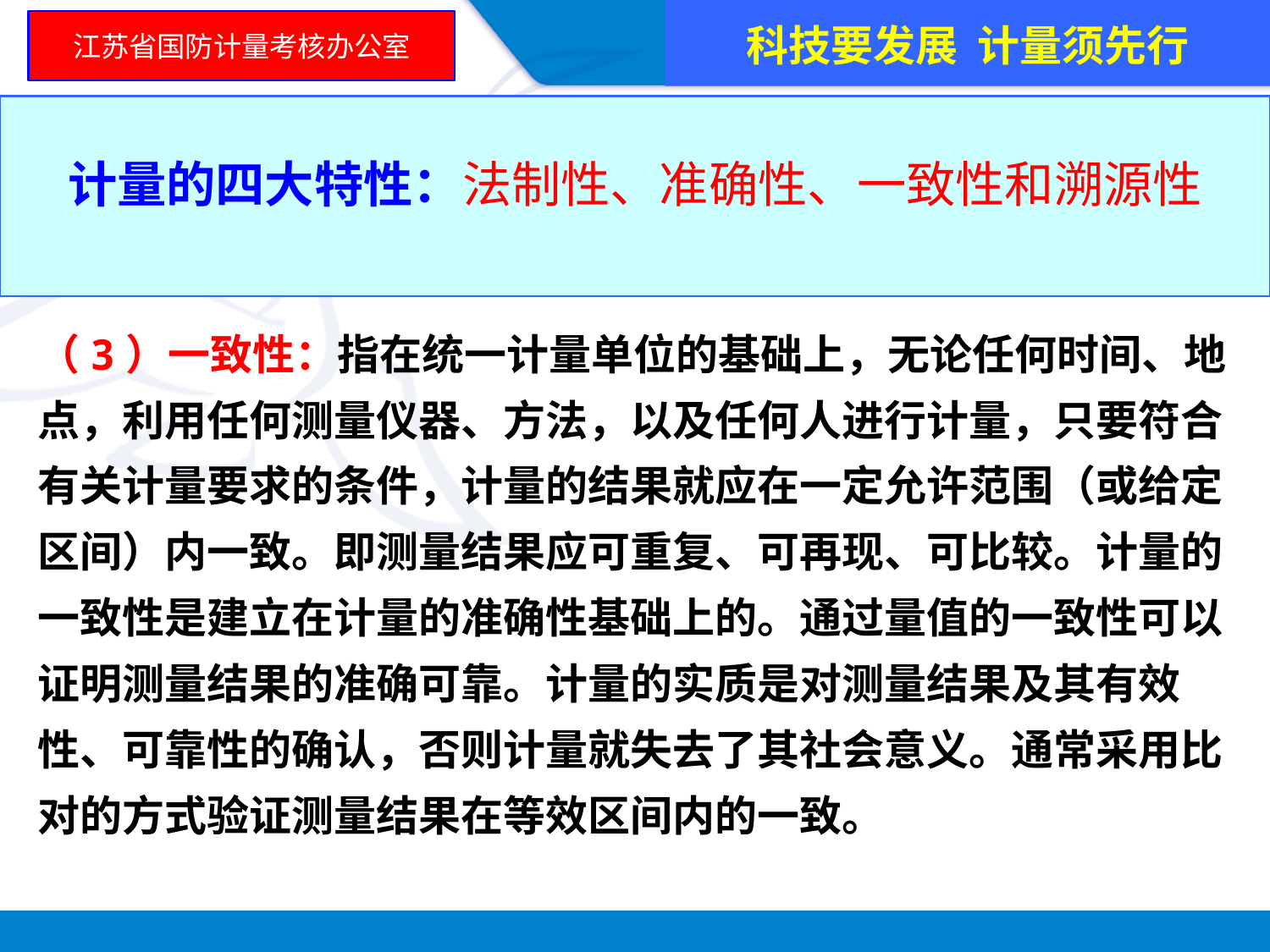

科技要发展  计量须先行
江苏省国防计量考核办公室
计量的四大特性：法制性、准确性、一致性和溯源性

（3）一致性：指在统一计量单位的基础上，无论任何时间、地点，利用任何测量仪器、方法，以及任何人进行计量，只要符合有关计量要求的条件，计量的结果就应在一定允许范围（或给定区间）内一致。即测量结果应可重复、可再现、可比较。计量的一致性是建立在计量的准确性基础上的。通过量值的一致性可以证明测量结果的准确可靠。计量的实质是对测量结果及其有效性、可靠性的确认，否则计量就失去了其社会意义。通常采用比对的方式验证测量结果在等效区间内的一致。